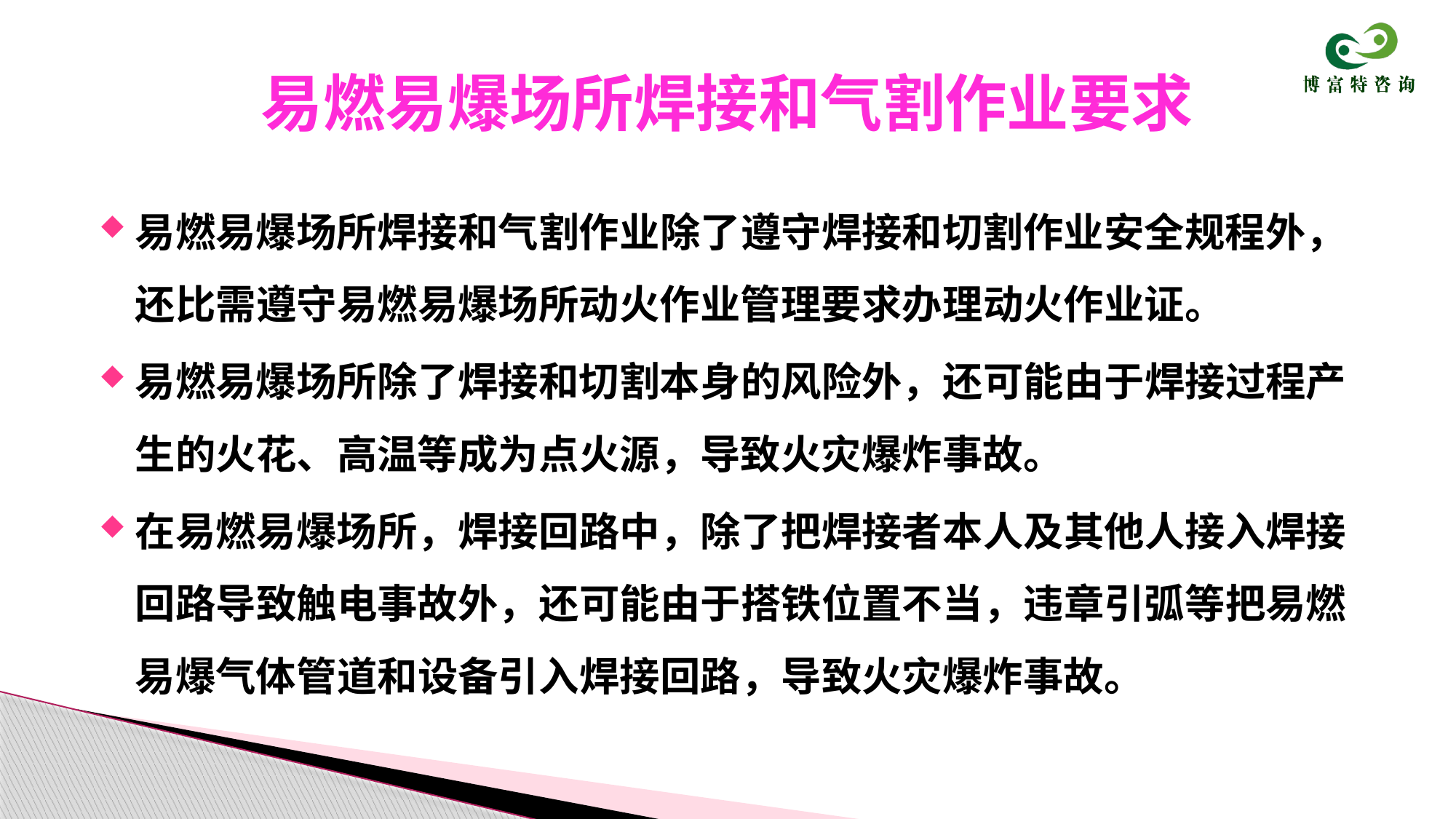

# 易燃易爆场所焊接和气割作业要求
易燃易爆场所焊接和气割作业除了遵守焊接和切割作业安全规程外，还比需遵守易燃易爆场所动火作业管理要求办理动火作业证。
易燃易爆场所除了焊接和切割本身的风险外，还可能由于焊接过程产生的火花、高温等成为点火源，导致火灾爆炸事故。
在易燃易爆场所，焊接回路中，除了把焊接者本人及其他人接入焊接回路导致触电事故外，还可能由于搭铁位置不当，违章引弧等把易燃易爆气体管道和设备引入焊接回路，导致火灾爆炸事故。